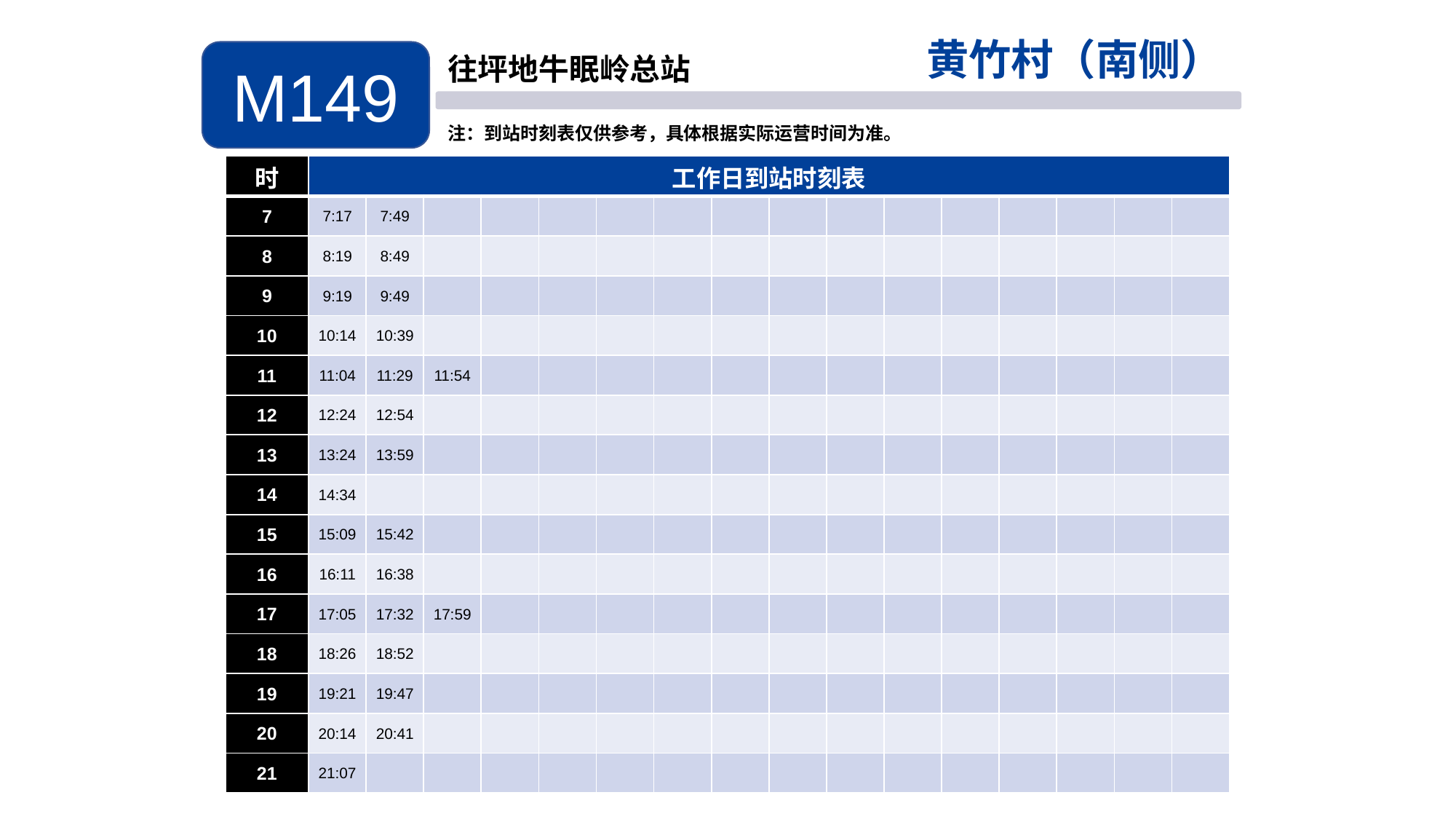

黄竹村（南侧）
M149
往坪地牛眠岭总站

注：到站时刻表仅供参考，具体根据实际运营时间为准。
| 时 | 工作日到站时刻表 |  |  |  |  |  |  |  |  |  |  |  |  |  |  |  |
| --- | --- | --- | --- | --- | --- | --- | --- | --- | --- | --- | --- | --- | --- | --- | --- | --- |
| 7 | 7:17 | 7:49 |  |  |  |  |  |  |  |  |  |  |  |  |  |  |
| 8 | 8:19 | 8:49 |  |  |  |  |  |  |  |  |  |  |  |  |  |  |
| 9 | 9:19 | 9:49 |  |  |  |  |  |  |  |  |  |  |  |  |  |  |
| 10 | 10:14 | 10:39 |  |  |  |  |  |  |  |  |  |  |  |  |  |  |
| 11 | 11:04 | 11:29 | 11:54 |  |  |  |  |  |  |  |  |  |  |  |  |  |
| 12 | 12:24 | 12:54 |  |  |  |  |  |  |  |  |  |  |  |  |  |  |
| 13 | 13:24 | 13:59 |  |  |  |  |  |  |  |  |  |  |  |  |  |  |
| 14 | 14:34 |  |  |  |  |  |  |  |  |  |  |  |  |  |  |  |
| 15 | 15:09 | 15:42 |  |  |  |  |  |  |  |  |  |  |  |  |  |  |
| 16 | 16:11 | 16:38 |  |  |  |  |  |  |  |  |  |  |  |  |  |  |
| 17 | 17:05 | 17:32 | 17:59 |  |  |  |  |  |  |  |  |  |  |  |  |  |
| 18 | 18:26 | 18:52 |  |  |  |  |  |  |  |  |  |  |  |  |  |  |
| 19 | 19:21 | 19:47 |  |  |  |  |  |  |  |  |  |  |  |  |  |  |
| 20 | 20:14 | 20:41 |  |  |  |  |  |  |  |  |  |  |  |  |  |  |
| 21 | 21:07 |  |  |  |  |  |  |  |  |  |  |  |  |  |  |  |